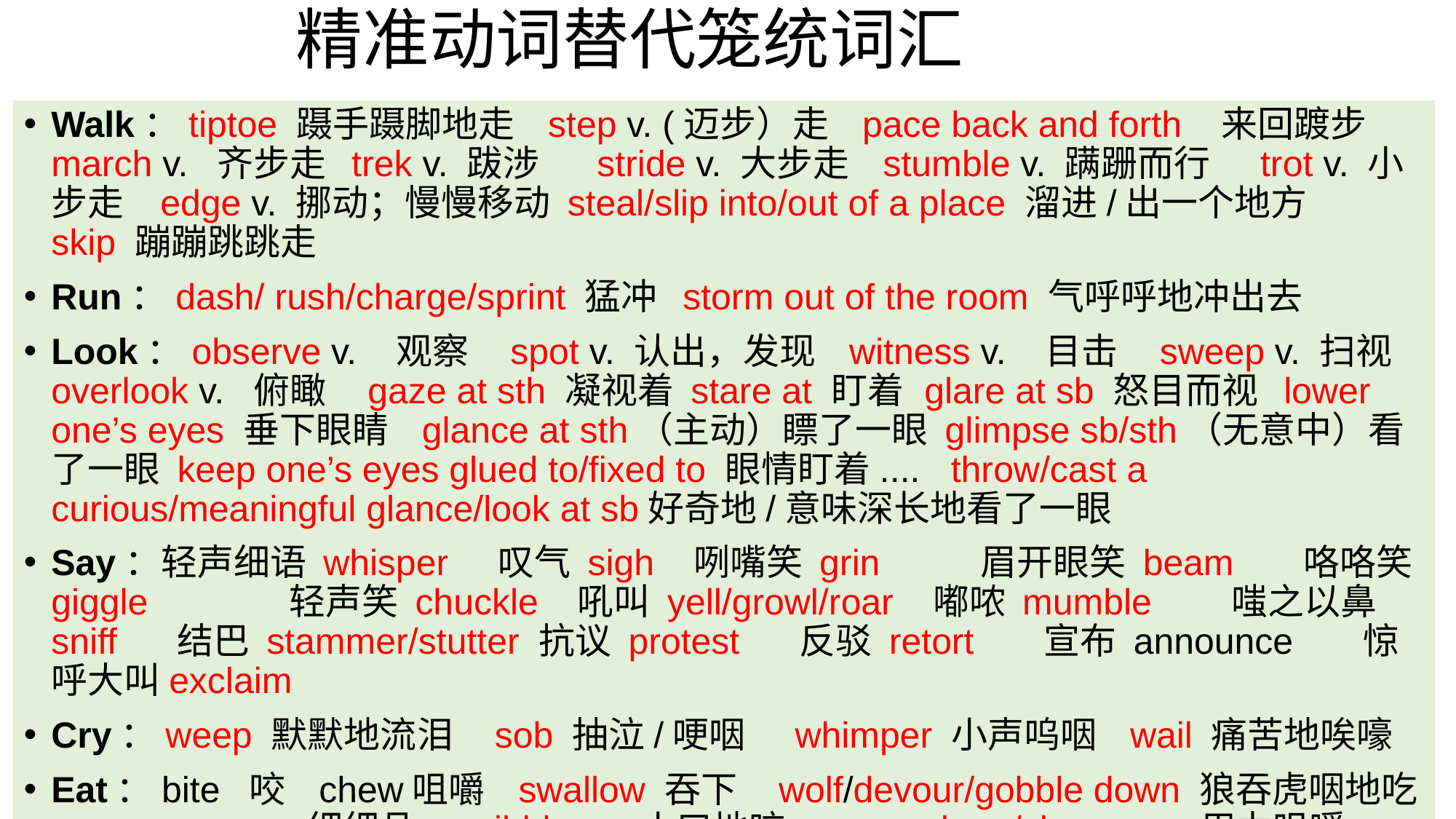

# 精准动词替代笼统词汇
Walk：tiptoe 蹑手蹑脚地走   step v. (迈步）走   pace back and forth   来回踱步 march v.  齐步走  trek v. 跋涉 	stride v. 大步走   stumble v. 蹒跚而行     trot v. 小步走  	edge v. 挪动；慢慢移动 steal/slip into/out of a place 溜进/出一个地方       skip 蹦蹦跳跳走
Run：dash/ rush/charge/sprint 猛冲  storm out of the room 气呼呼地冲出去
Look：observe v.   观察    spot v. 认出，发现   witness v.   目击    sweep v. 扫视   overlook v.  俯瞰    gaze at sth 凝视着 stare at 盯着	glare at sb 怒目而视  lower one’s eyes 垂下眼睛   glance at sth（主动）瞟了一眼 glimpse sb/sth（无意中）看了一眼 keep one’s eyes glued to/fixed to 眼情盯着....   throw/cast a curious/meaningful glance/look at sb好奇地/意味深长地看了一眼
Say：轻声细语 whisper    叹气 sigh   咧嘴笑 grin         眉开眼笑 beam      咯咯笑 giggle             轻声笑 chuckle   吼叫 yell/growl/roar   嘟哝 mumble       嗤之以鼻  sniff     结巴 stammer/stutter 抗议 protest     反驳 retort      宣布 announce      惊呼大叫exclaim
Cry：weep 默默地流泪    sob 抽泣/哽咽     whimper 小声呜咽   wail 痛苦地唉嚎
Eat：bite  咬   chew咀嚼   swallow 吞下    wolf/devour/gobble down 狼吞虎咽地吃                  savor 细细品      nibble on 小口地咬       munch on/chomp on 用力咀嚼